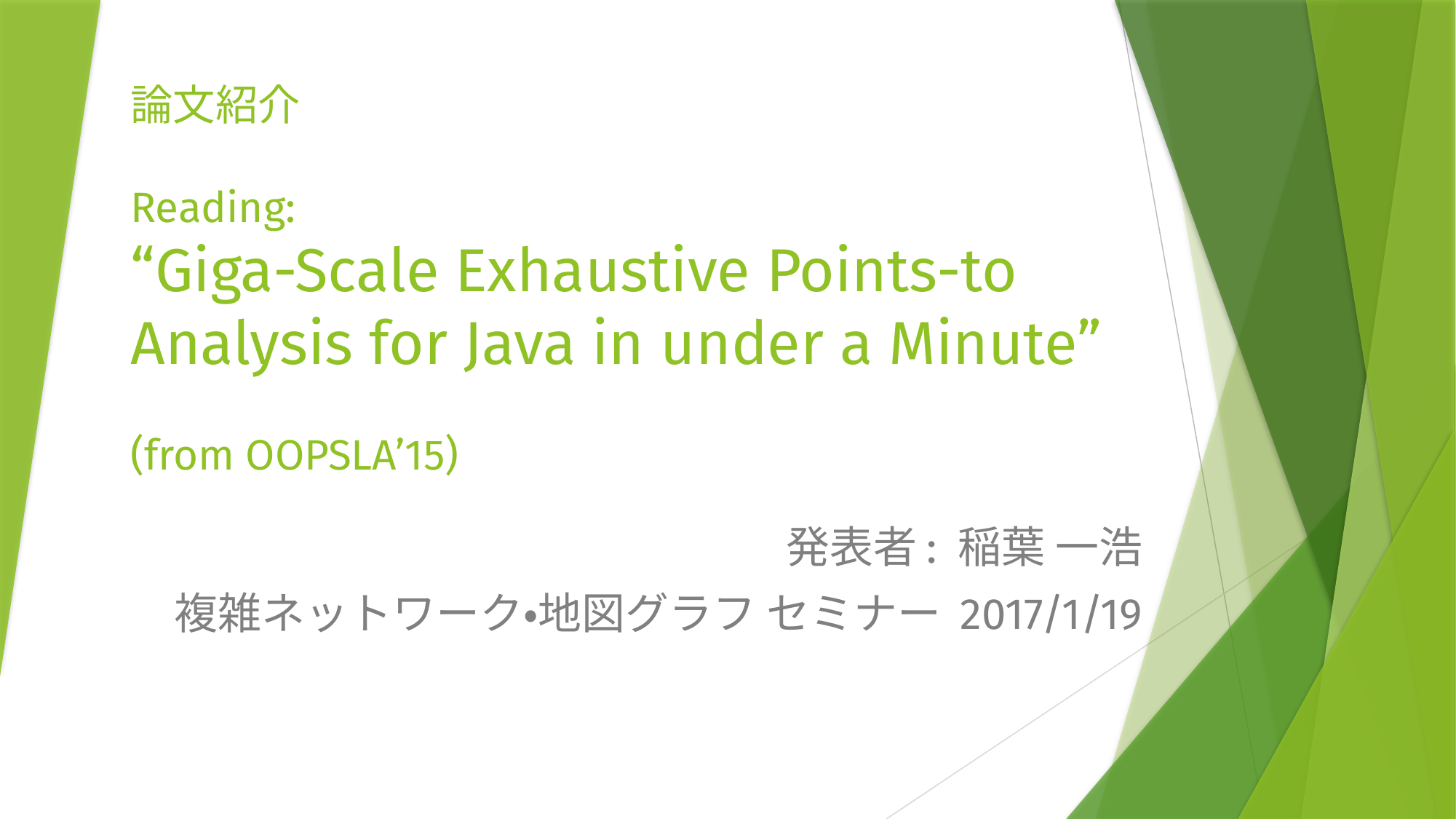

# 論文紹介 Reading: “Giga-Scale Exhaustive Points-to Analysis for Java in under a Minute” (from OOPSLA’15)
発表者: 稲葉 一浩
複雑ネットワーク・地図グラフ セミナー 2017/1/19